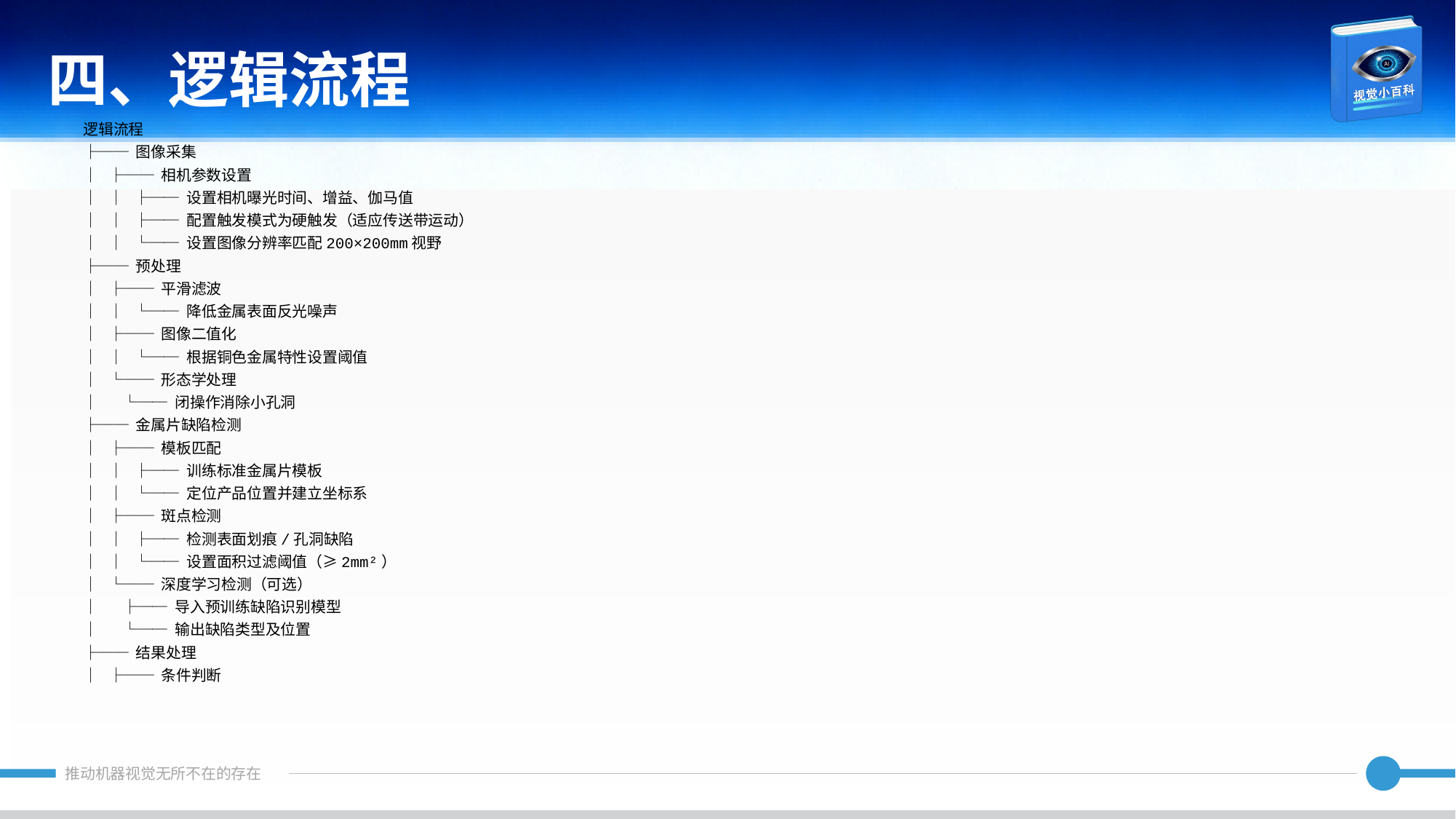

四、逻辑流程

逻辑流程
├── 图像采集
│   ├── 相机参数设置
│   │   ├── 设置相机曝光时间、增益、伽马值
│   │   ├── 配置触发模式为硬触发（适应传送带运动）
│   │   └── 设置图像分辨率匹配200×200mm视野
├── 预处理
│   ├── 平滑滤波
│   │   └── 降低金属表面反光噪声
│   ├── 图像二值化
│   │   └── 根据铜色金属特性设置阈值
│   └── 形态学处理
│       └── 闭操作消除小孔洞
├── 金属片缺陷检测
│   ├── 模板匹配
│   │   ├── 训练标准金属片模板
│   │   └── 定位产品位置并建立坐标系
│   ├── 斑点检测
│   │   ├── 检测表面划痕/孔洞缺陷
│   │   └── 设置面积过滤阈值（≥2mm²）
│   └── 深度学习检测（可选）
│       ├── 导入预训练缺陷识别模型
│       └── 输出缺陷类型及位置
├── 结果处理
│   ├── 条件判断
9